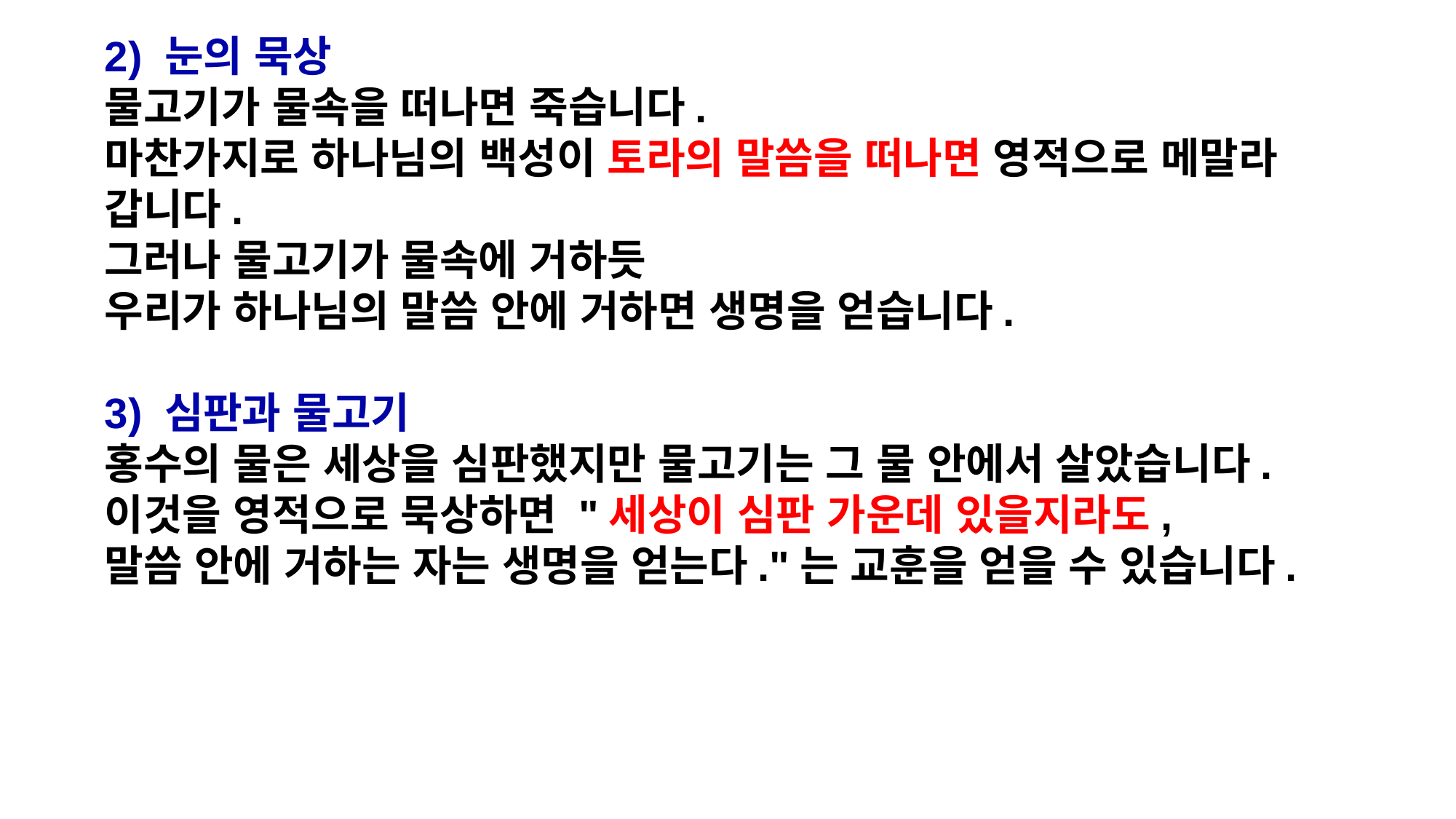

2) 눈의 묵상
물고기가 물속을 떠나면 죽습니다.
마찬가지로 하나님의 백성이 토라의 말씀을 떠나면 영적으로 메말라 갑니다.
그러나 물고기가 물속에 거하듯
우리가 하나님의 말씀 안에 거하면 생명을 얻습니다.

3) 심판과 물고기
홍수의 물은 세상을 심판했지만 물고기는 그 물 안에서 살았습니다.
이것을 영적으로 묵상하면 "세상이 심판 가운데 있을지라도,
말씀 안에 거하는 자는 생명을 얻는다."는 교훈을 얻을 수 있습니다.